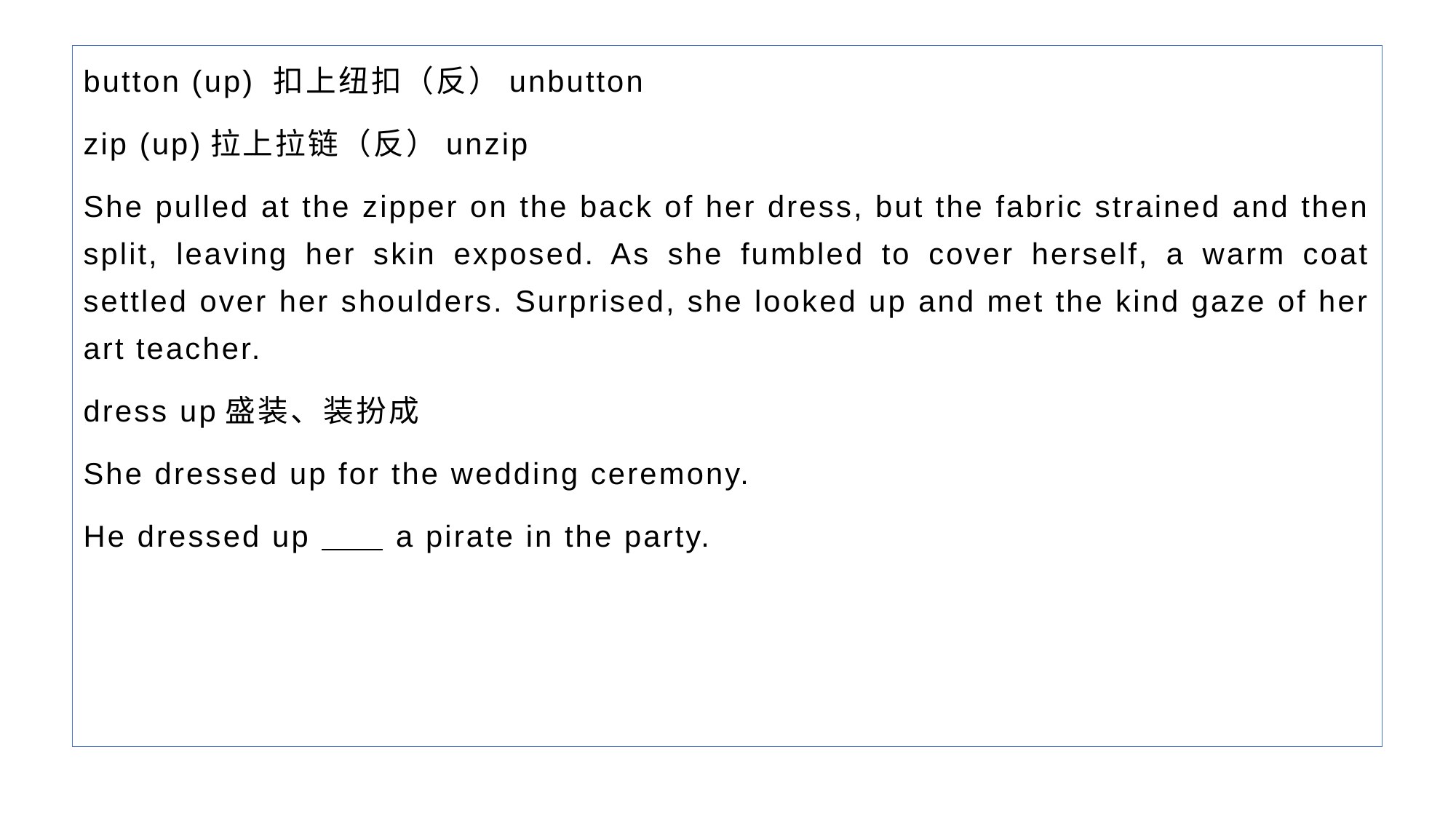

button (up) 扣上纽扣（反）unbutton
zip (up)拉上拉链（反）unzip
She pulled at the zipper on the back of her dress, but the fabric strained and then split, leaving her skin exposed. As she fumbled to cover herself, a warm coat settled over her shoulders. Surprised, she looked up and met the kind gaze of her art teacher.
dress up盛装、装扮成
She dressed up for the wedding ceremony.
He dressed up        a pirate in the party.